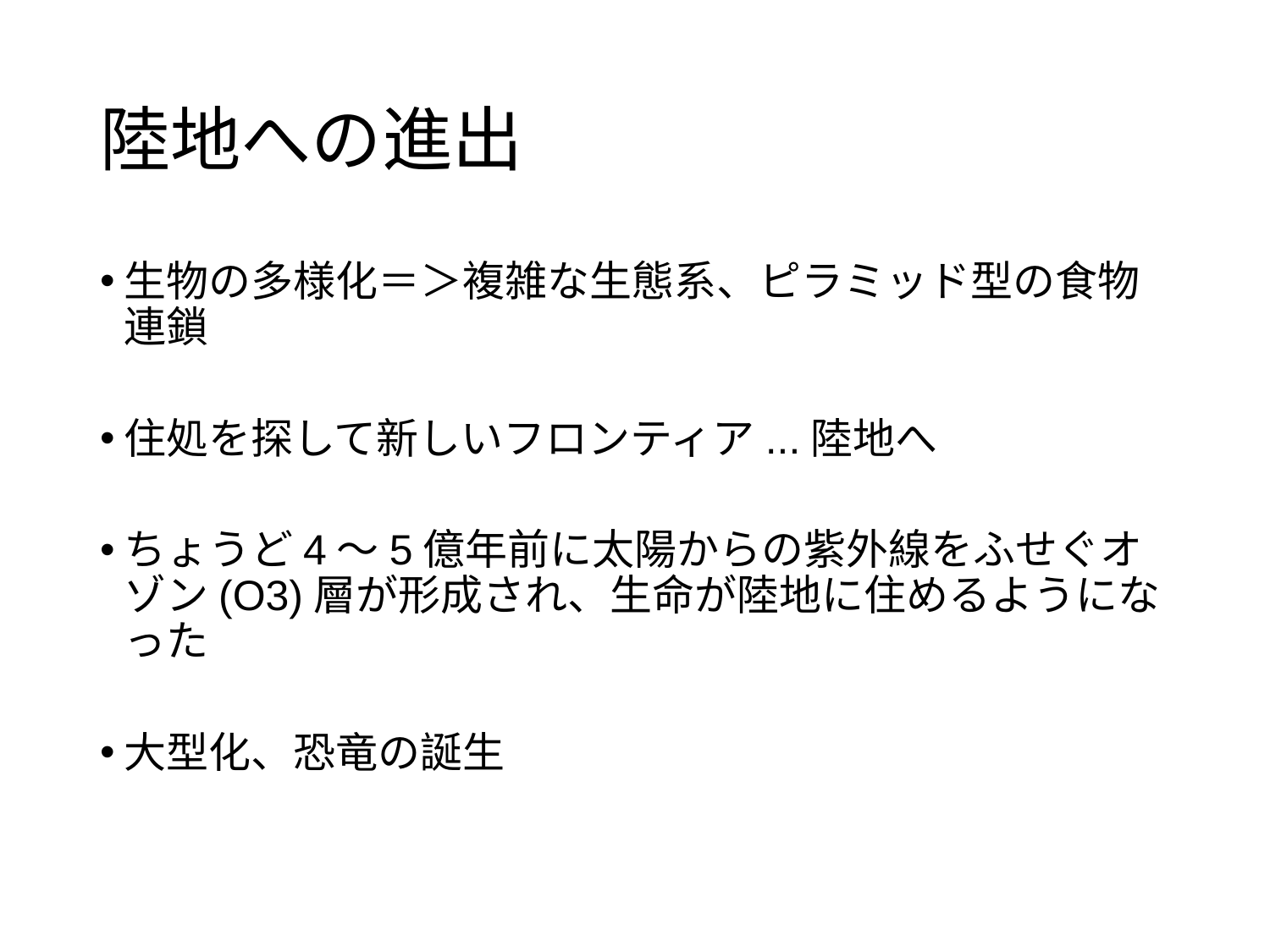

# 陸地への進出
生物の多様化＝＞複雑な生態系、ピラミッド型の食物連鎖

住処を探して新しいフロンティア...陸地へ

ちょうど4〜5億年前に太陽からの紫外線をふせぐオゾン(O3)層が形成され、生命が陸地に住めるようになった

大型化、恐竜の誕生